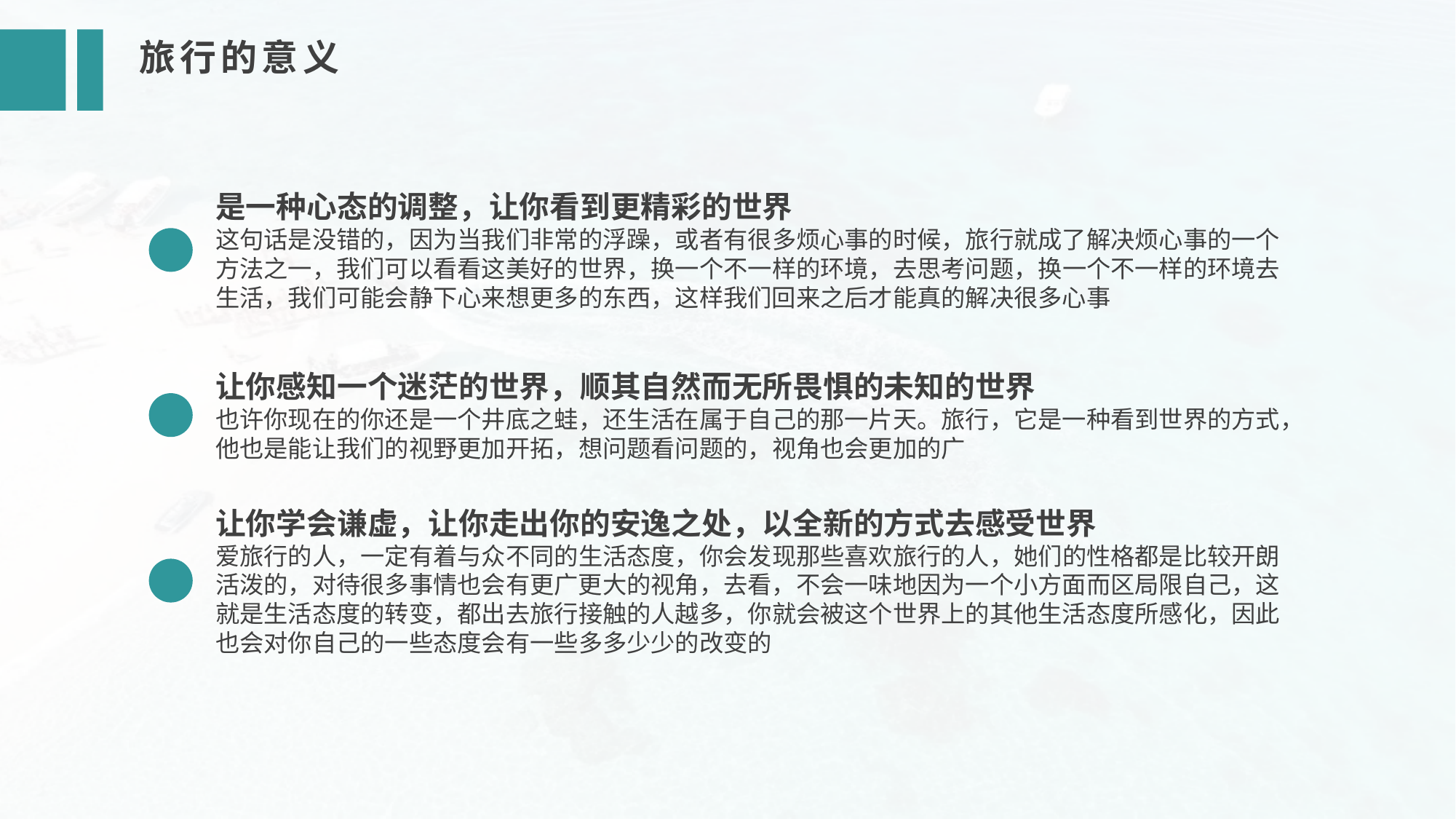

旅行的意义
是一种心态的调整，让你看到更精彩的世界
这句话是没错的，因为当我们非常的浮躁，或者有很多烦心事的时候，旅行就成了解决烦心事的一个方法之一，我们可以看看这美好的世界，换一个不一样的环境，去思考问题，换一个不一样的环境去生活，我们可能会静下心来想更多的东西，这样我们回来之后才能真的解决很多心事

让你感知一个迷茫的世界，顺其自然而无所畏惧的未知的世界
也许你现在的你还是一个井底之蛙，还生活在属于自己的那一片天。旅行，它是一种看到世界的方式，他也是能让我们的视野更加开拓，想问题看问题的，视角也会更加的广

让你学会谦虚，让你走出你的安逸之处，以全新的方式去感受世界
爱旅行的人，一定有着与众不同的生活态度，你会发现那些喜欢旅行的人，她们的性格都是比较开朗活泼的，对待很多事情也会有更广更大的视角，去看，不会一味地因为一个小方面而区局限自己，这就是生活态度的转变，都出去旅行接触的人越多，你就会被这个世界上的其他生活态度所感化，因此也会对你自己的一些态度会有一些多多少少的改变的